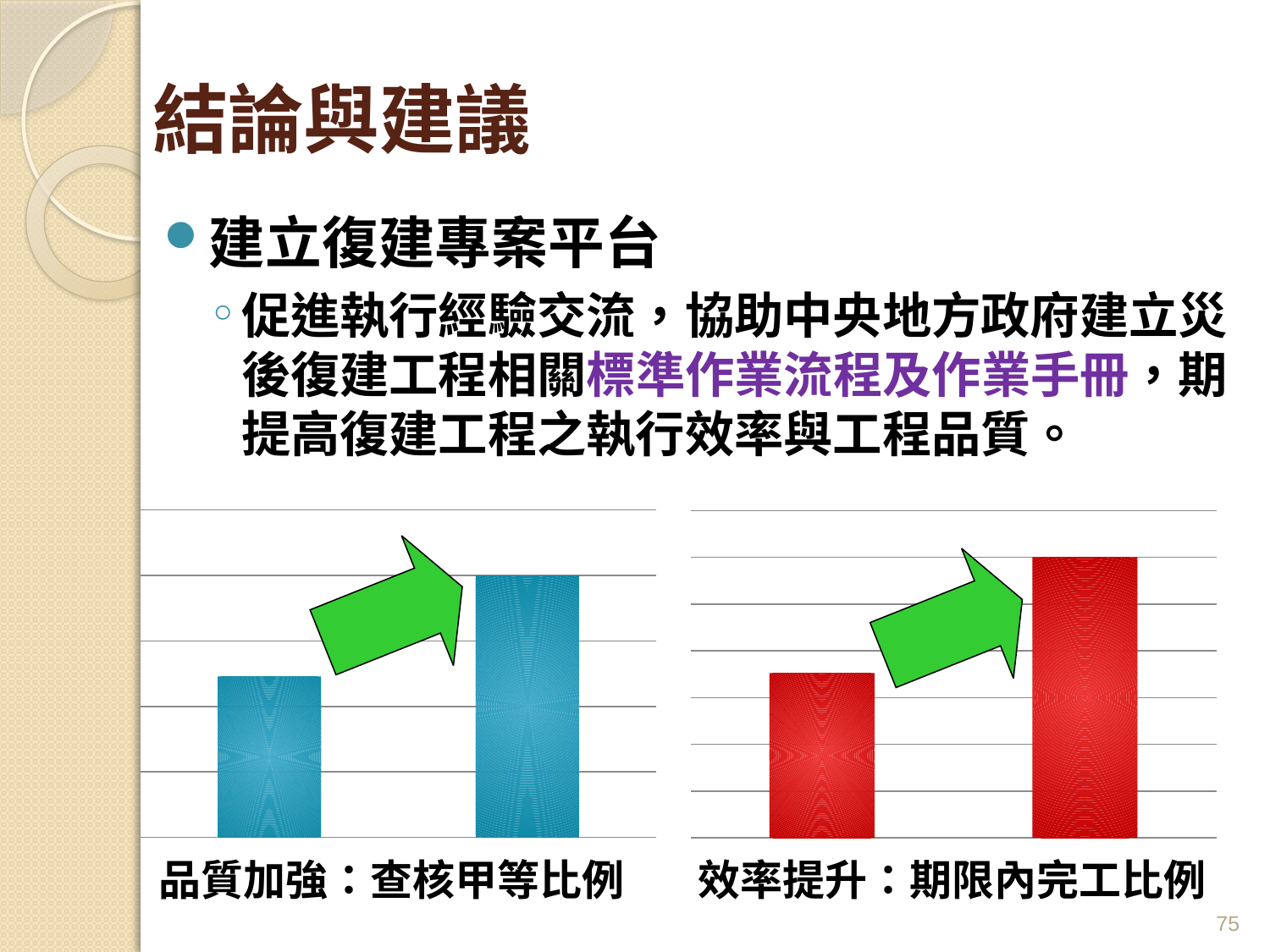

# 結論與建議
建立復建專案平台
促進執行經驗交流，協助中央地方政府建立災後復建工程相關標準作業流程及作業手冊，期提高復建工程之執行效率與工程品質。

### Chart

| Category |  |
|---|---|

### Chart

| Category |  |
|---|---|

品質加強：查核甲等比例
效率提升：期限內完工比例
75